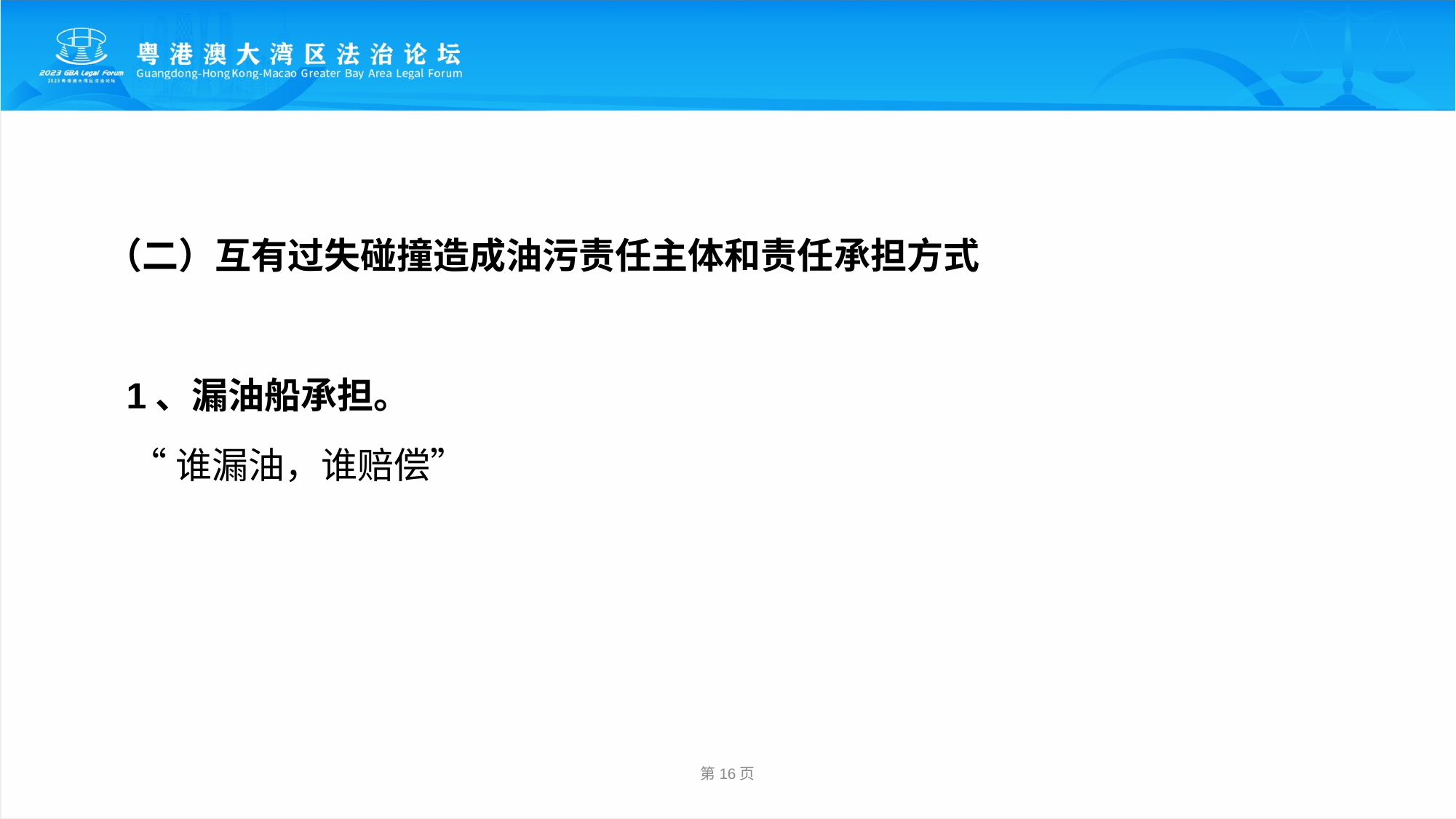

（二）互有过失碰撞造成油污责任主体和责任承担方式

  1、漏油船承担。
    “谁漏油，谁赔偿”

第16页